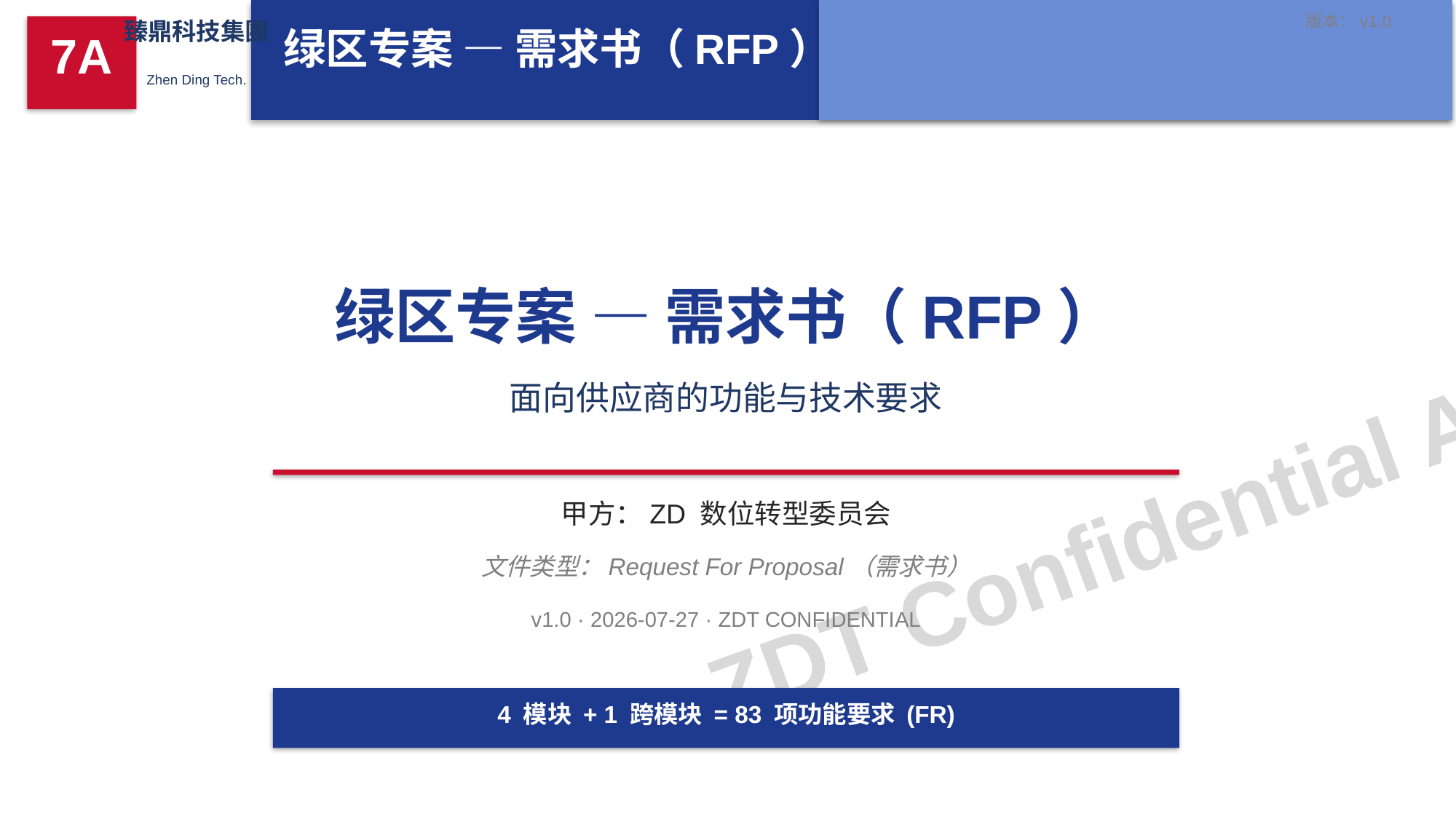

版本：v1.0
臻鼎科技集團

绿区专案 — 需求书（RFP）
7A
Zhen Ding Tech.
绿区专案 — 需求书（RFP）
面向供应商的功能与技术要求

甲方：ZD 数位转型委员会
ZDT Confidential A
文件类型：Request For Proposal（需求书）
v1.0 · 2026-07-27 · ZDT CONFIDENTIAL

4 模块 + 1 跨模块 = 83 项功能要求 (FR)